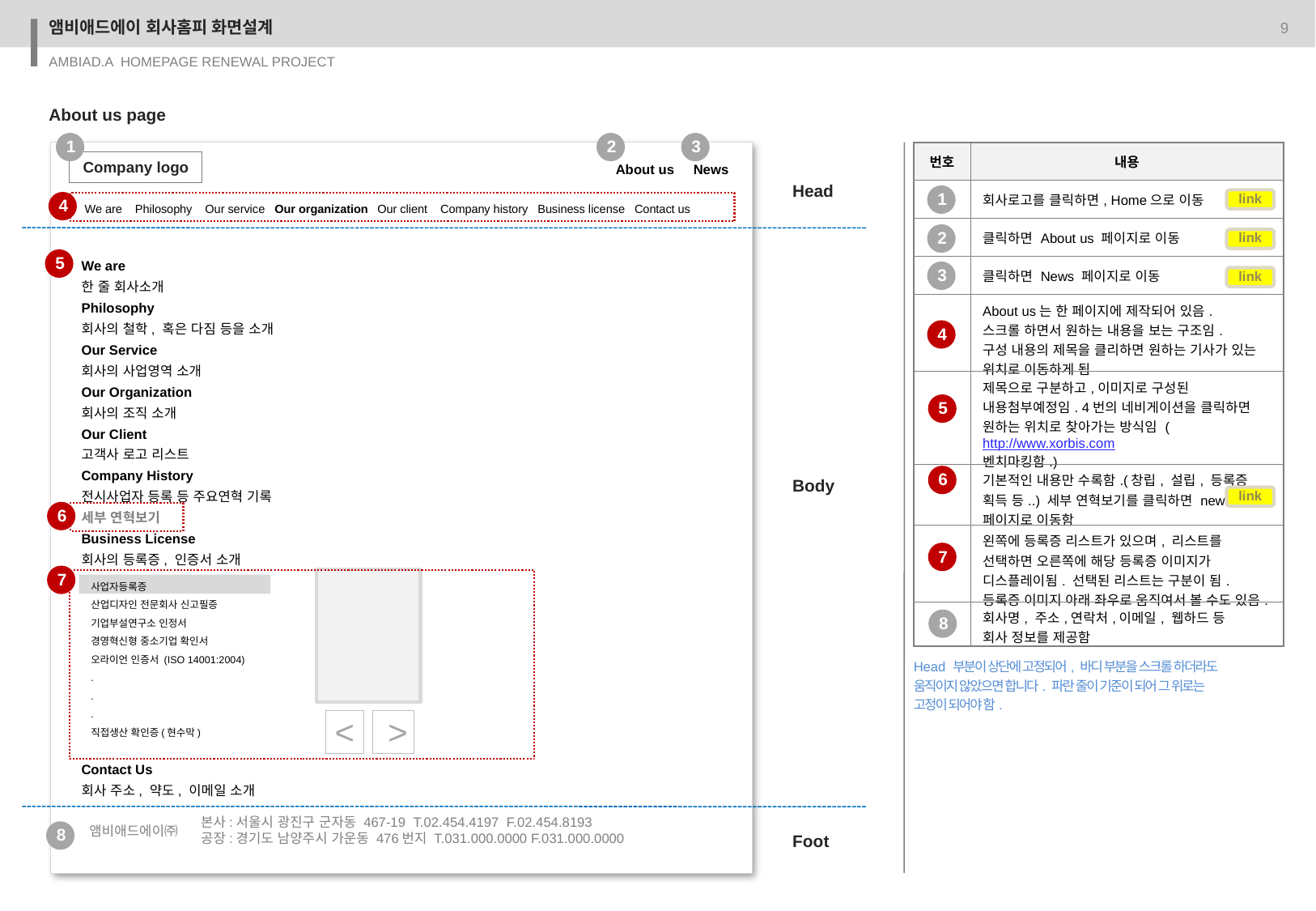

앰비애드에이 회사홈피 화면설계
About us page

1

2

3

| 번호 | 내용 |
| --- | --- |
|  | 회사로고를 클릭하면, Home으로 이동 |
|  | 클릭하면 About us 페이지로 이동 |
|  | 클릭하면 News 페이지로 이동 |
|  | About us는 한 페이지에 제작되어 있음. 스크롤 하면서 원하는 내용을 보는 구조임. 구성 내용의 제목을 클리하면 원하는 기사가 있는 위치로 이동하게 됨 |
|  | 제목으로 구분하고,이미지로 구성된 내용첨부예정임. 4번의 네비게이션을 클릭하면 원하는 위치로 찾아가는 방식임 (http://www.xorbis.com 벤치마킹함.) |
|  | 기본적인 내용만 수록함.(창립, 설립, 등록증 획득 등..) 세부 연혁보기를 클릭하면 news페이지로 이동함 |
|  | 왼쪽에 등록증 리스트가 있으며, 리스트를 선택하면 오른쪽에 해당 등록증 이미지가 디스플레이됨. 선택된 리스트는 구분이 됨. 등록증 이미지 아래 좌우로 움직여서 볼 수도 있음. |
|  | 회사명, 주소,연락처,이메일, 웹하드 등 회사 정보를 제공함 |
About us     News
Company logo
Head

1
We are    Philosophy    Our service   Our organization   Our client    Company history   Business license   Contact us

link

4

2

link
We are
한 줄 회사소개
Philosophy
회사의 철학, 혹은 다짐 등을 소개
Our Service
회사의 사업영역 소개
Our Organization
회사의 조직 소개
Our Client
고객사 로고 리스트
Company History
전시사업자 등록 등 주요연혁 기록
세부 연혁보기
Business License
회사의 등록증, 인증서 소개

Contact Us
회사 주소, 약도, 이메일 소개

5

3

link

4

5

6
Body

link

6

7

7
사업자등록증
산업디자인 전문회사 신고필증
기업부설연구소 인정서
경영혁신형 중소기업 확인서
오라이언 인증서 (ISO 14001:2004)
.
.
.
직접생산 확인증(현수막)

8
Head 부분이 상단에 고정되어, 바디 부분을 스크롤 하더라도
움직이지 않았으면 합니다. 파란 줄이 기준이 되어 그 위로는
고정이 되어야 함.
<
 >
본사:서울시 광진구 군자동 467-19  T.02.454.4197  F.02.454.8193
공장:경기도 남양주시 가운동 476번지 T.031.000.0000 F.031.000.0000
  앰비애드에이㈜

8
Foot